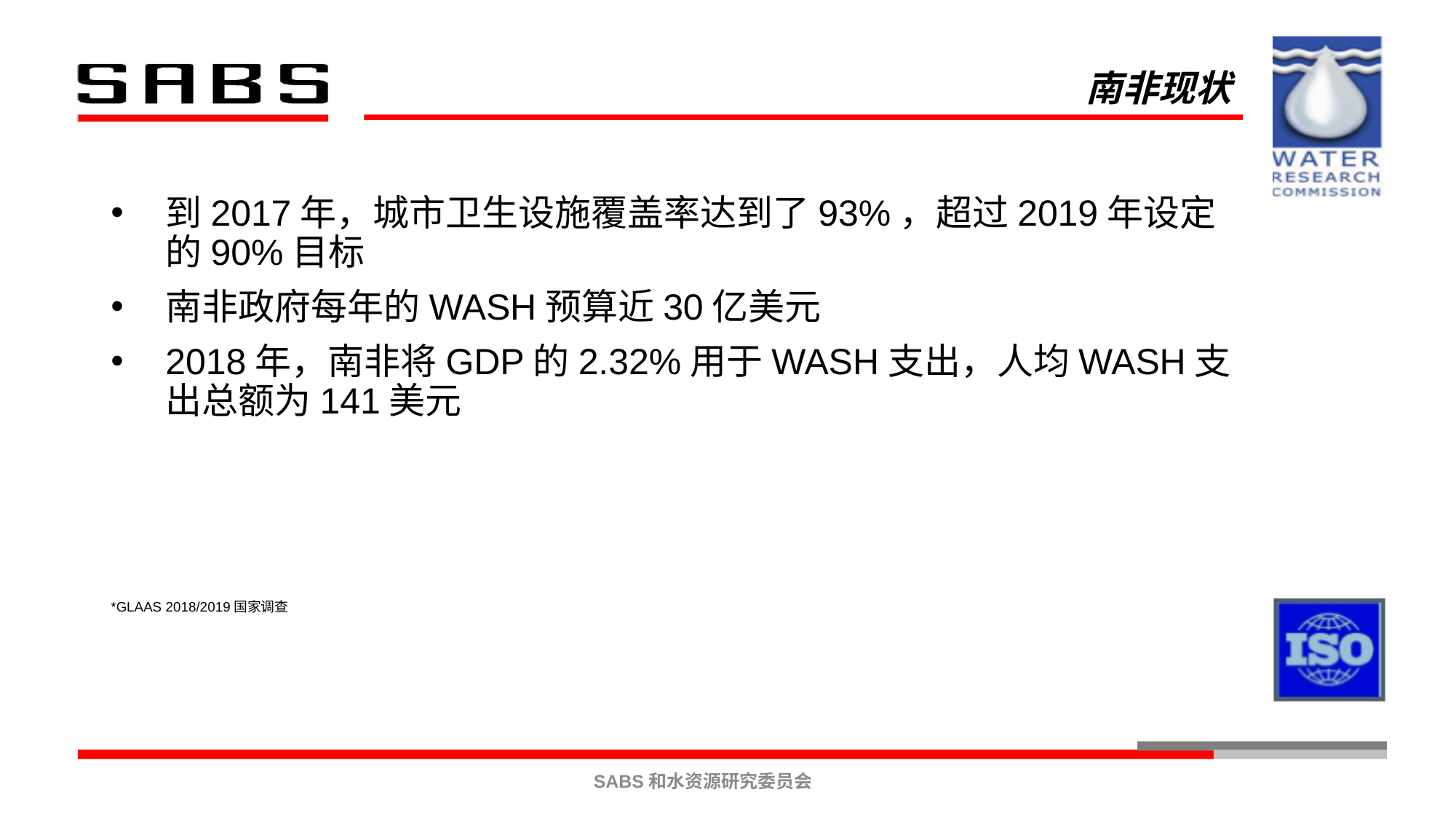

南非现状

到2017年，城市卫生设施覆盖率达到了93%，超过2019年设定的90%目标
南非政府每年的WASH预算近30亿美元
2018年，南非将GDP的2.32%用于WASH支出，人均WASH支出总额为141美元

*GLAAS 2018/2019国家调查